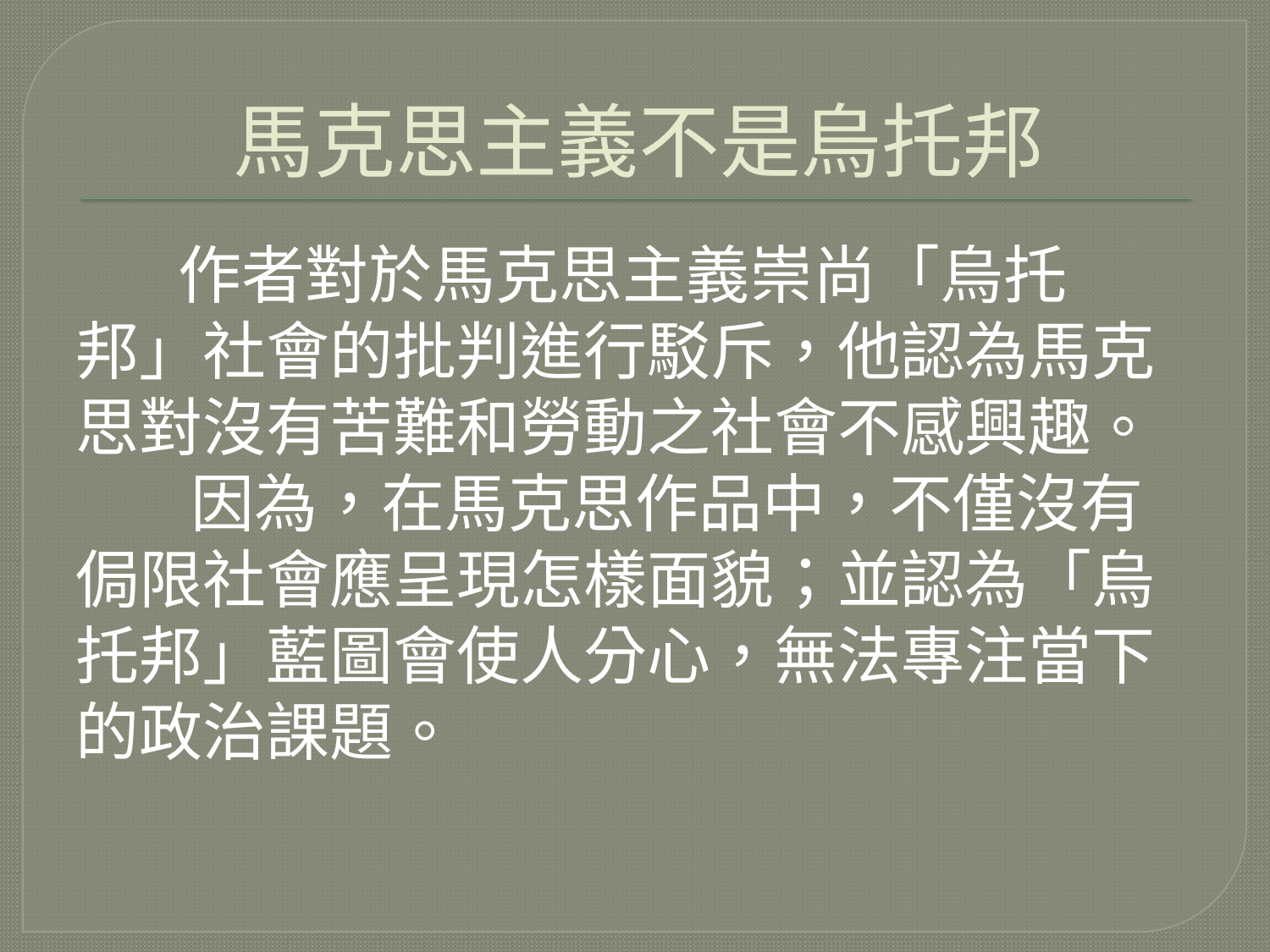

# 馬克思主義不是烏托邦
       作者對於馬克思主義崇尚「烏托邦」社會的批判進行駁斥，他認為馬克思對沒有苦難和勞動之社會不感興趣。
       因為，在馬克思作品中，不僅沒有侷限社會應呈現怎樣面貌；並認為「烏托邦」藍圖會使人分心，無法專注當下的政治課題。